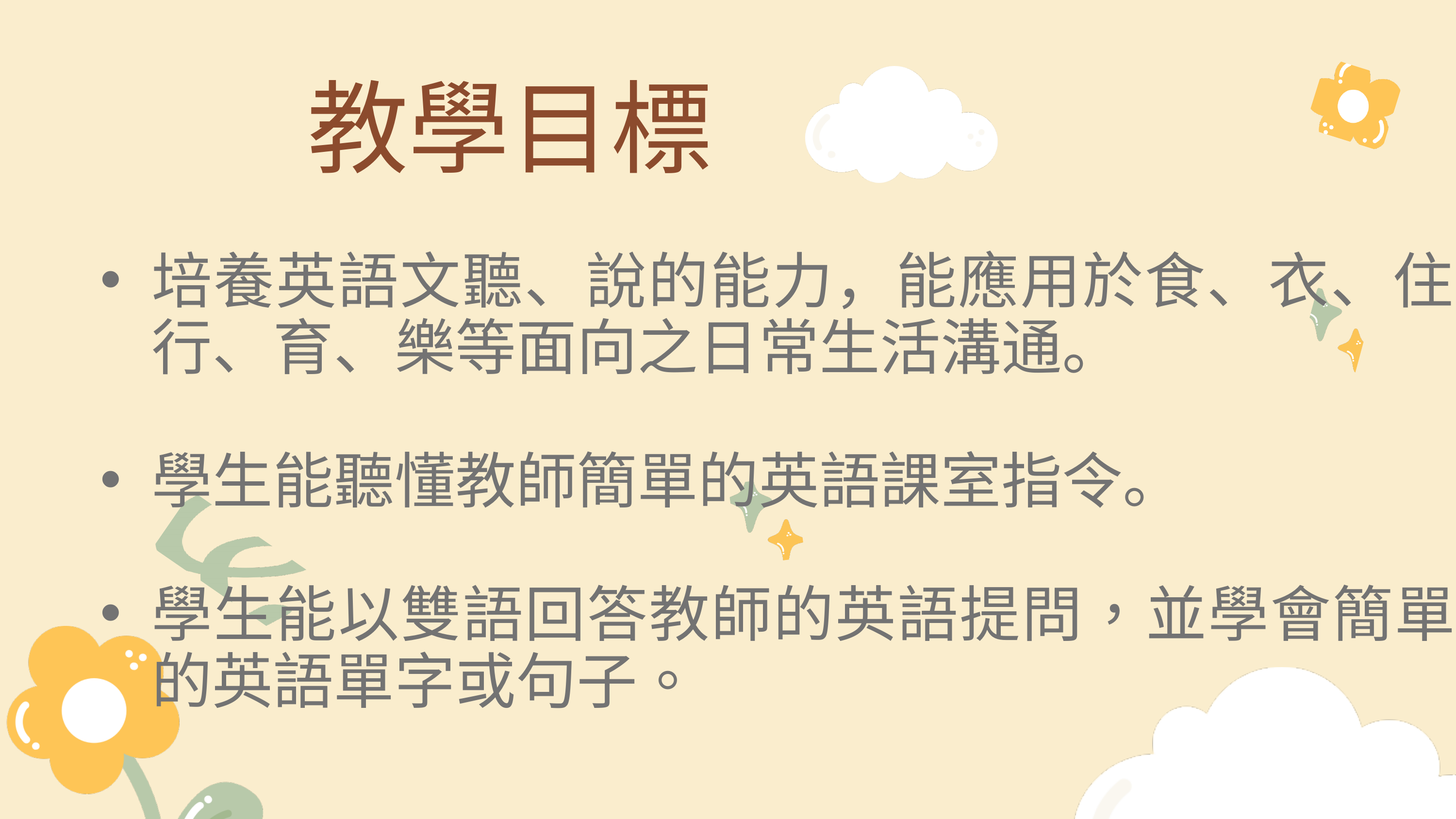

教學目標
培養英語文聽、說的能力，能應用於食、衣、住、行、育、樂等面向之日常生活溝通。

學生能聽懂教師簡單的英語課室指令。

學生能以雙語回答教師的英語提問，並學會簡單的英語單字或句子。